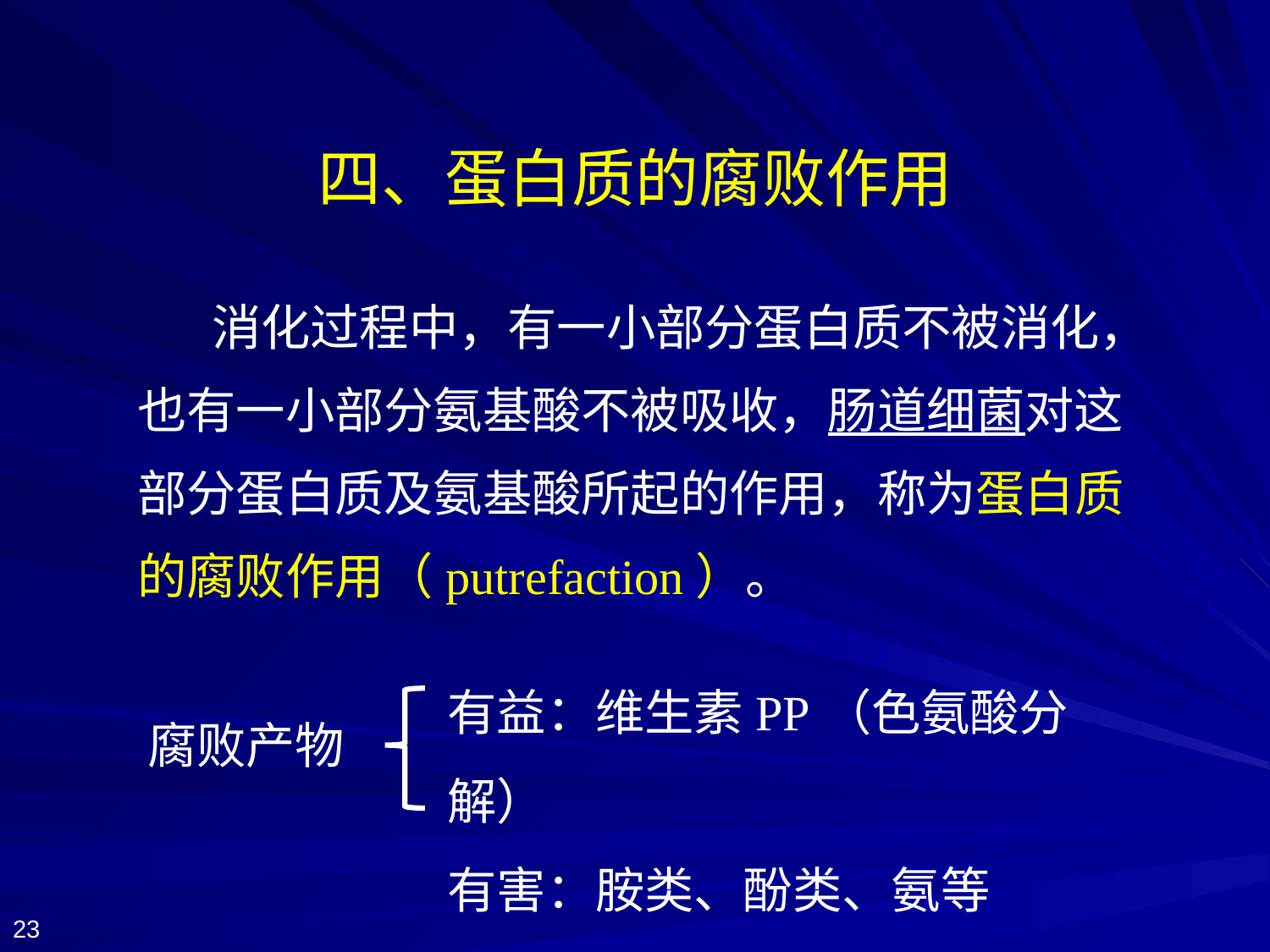

# 四、蛋白质的腐败作用
          消化过程中，有一小部分蛋白质不被消化，也有一小部分氨基酸不被吸收，肠道细菌对这部分蛋白质及氨基酸所起的作用，称为蛋白质的腐败作用（putrefaction）。
有益：维生素PP（色氨酸分解）
有害：胺类、酚类、氨等

腐败产物
23